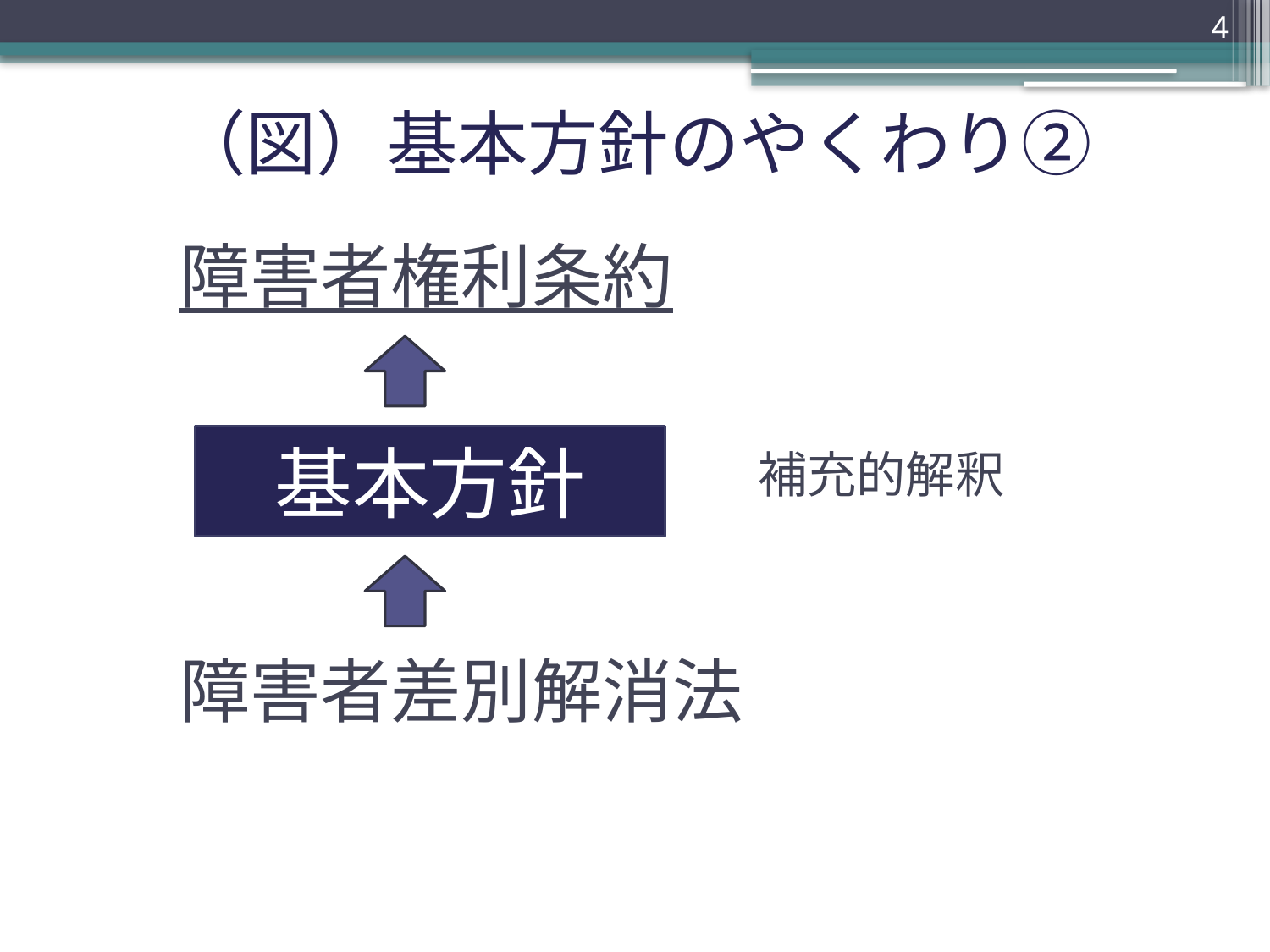

4
# （図）基本方針のやくわり②
障害者権利条約

				　補充的解釈

障害者差別解消法

基本方針